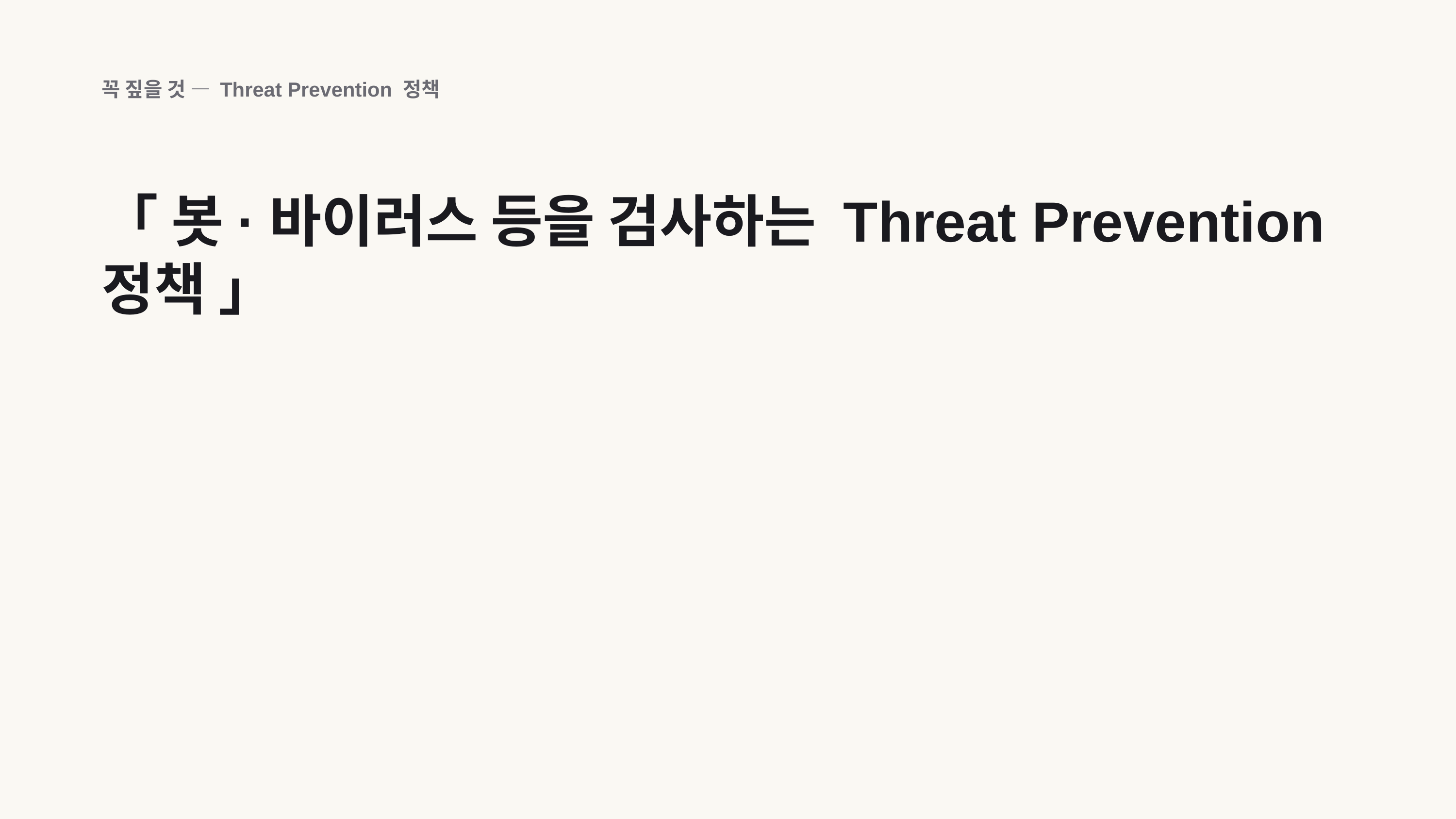

꼭 짚을 것 — Threat Prevention 정책
「 봇·바이러스 등을 검사하는 Threat Prevention 정책 」